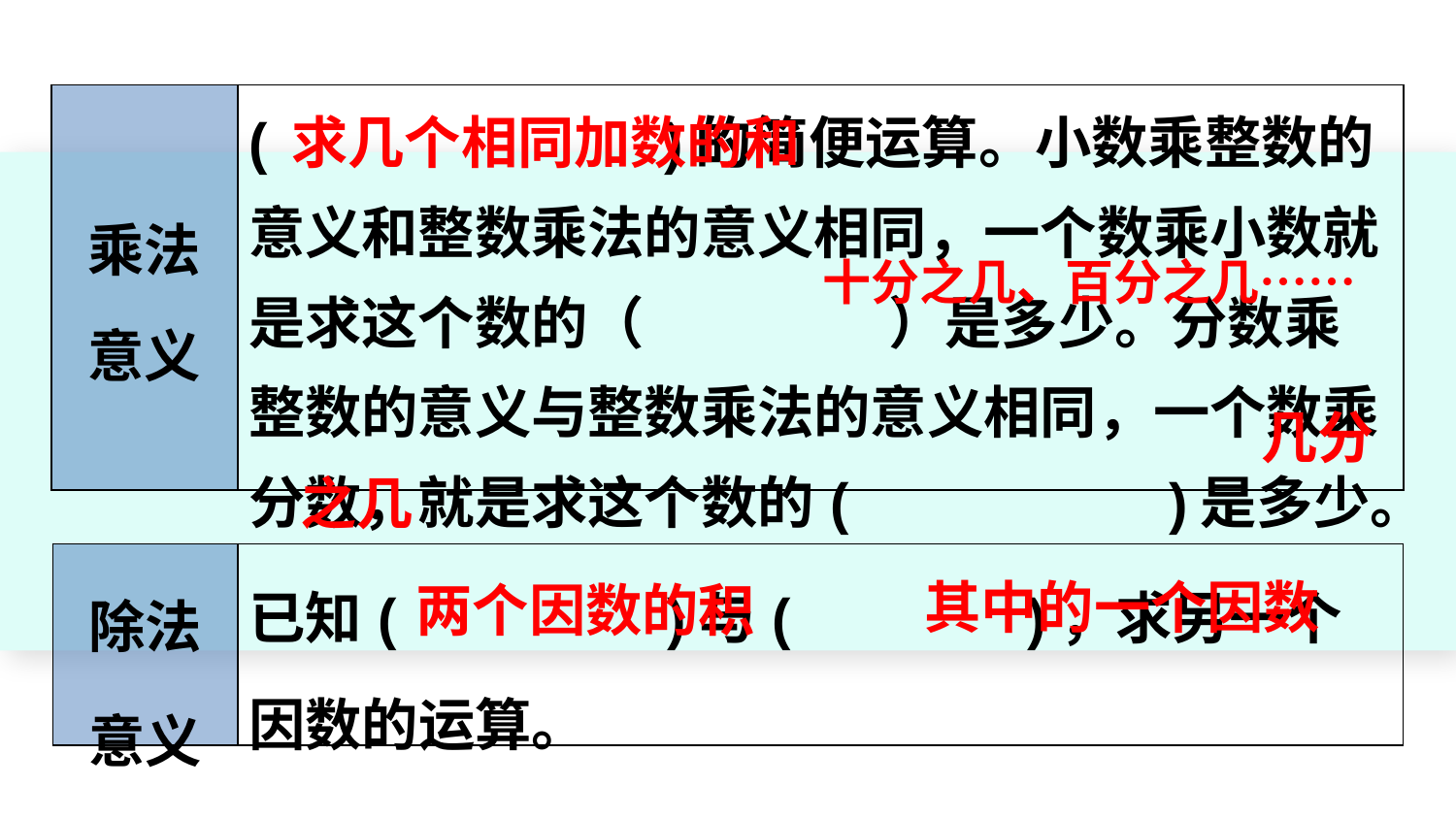

求几个相同加数的和
| 乘法 意义 | (　　 　　)的简便运算。小数乘整数的意义和整数乘法的意义相同，一个数乘小数就是求这个数的（ ）是多少。分数乘整数的意义与整数乘法的意义相同，一个数乘分数，就是求这个数的(　　　　 )是多少。 |
| --- | --- |
十分之几、百分之几……
几分
之几
www.youyi100.com
其中的一个因数
两个因数的积
| 除法 意义 | 已知(　　 )与( )，求另一个因数的运算。 |
| --- | --- |